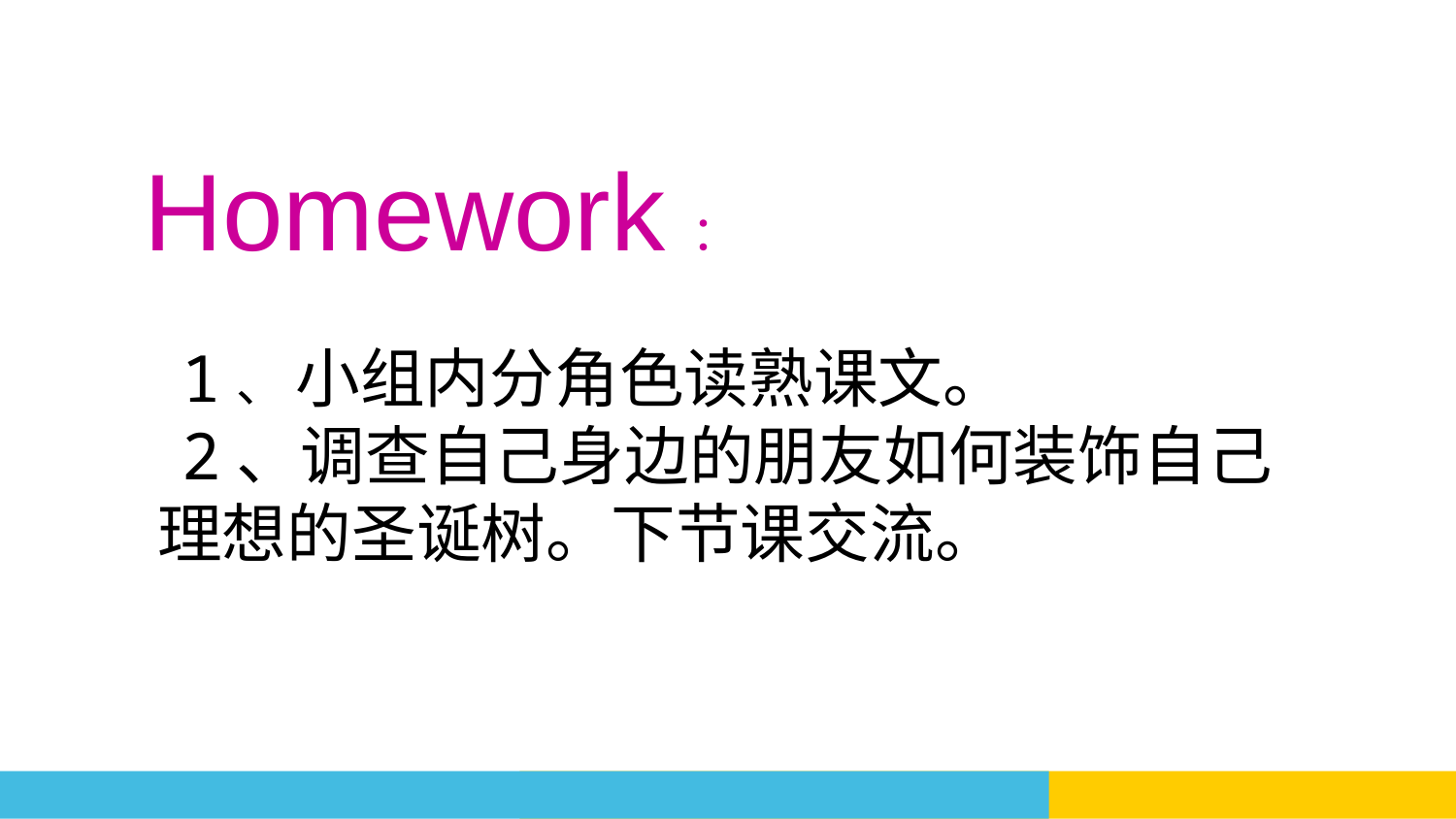

Homework：
1、 小组内分角色读熟课文。
2、调查自己身边的朋友如何装饰自己理想的圣诞树。下节课交流。